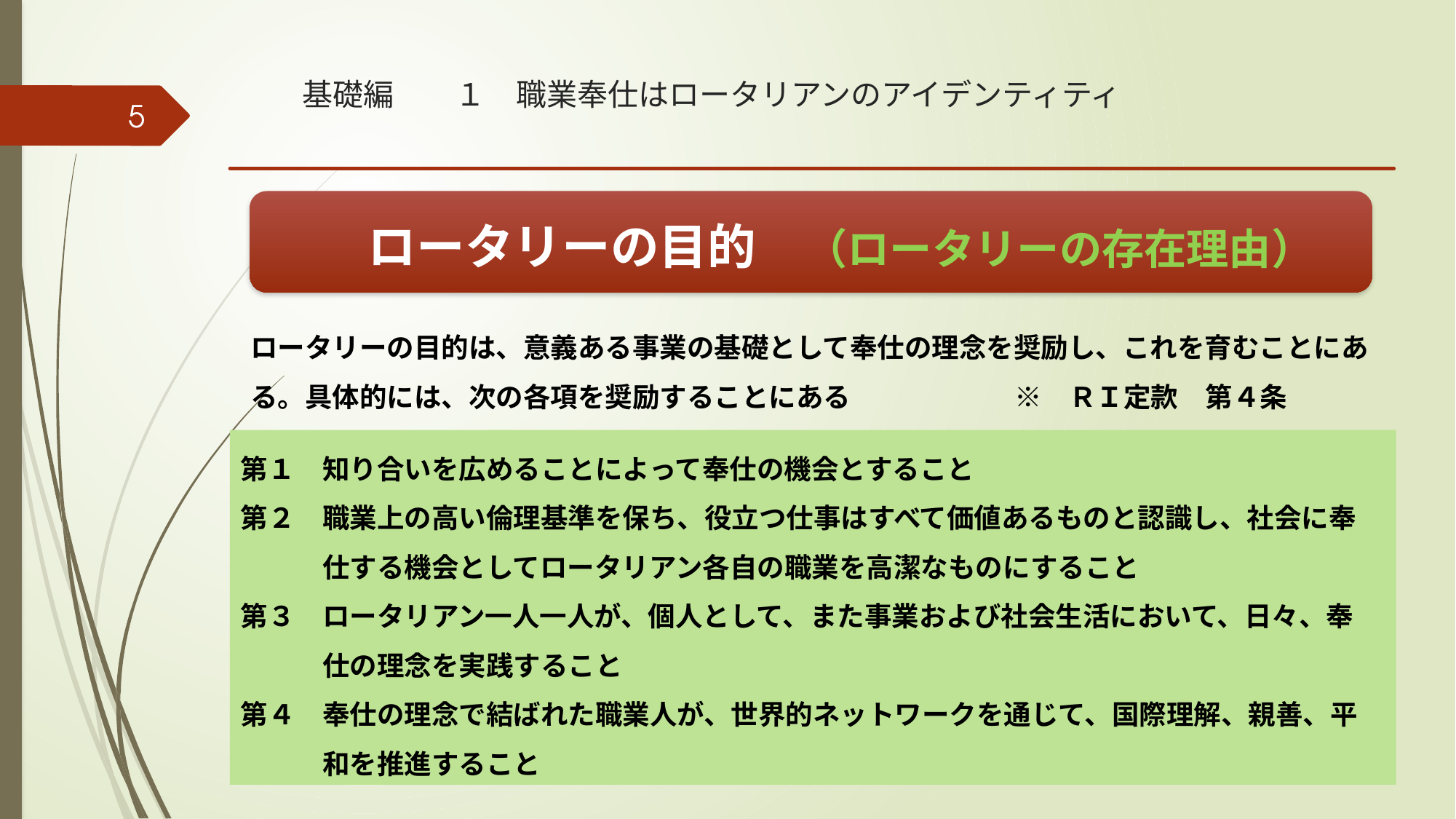

基礎編　　１　職業奉仕はロータリアンのアイデンティティ
5

　ロータリーの目的　（ロータリーの存在理由）
ロータリーの目的は、意義ある事業の基礎として奉仕の理念を奨励し、これを育むことにある。具体的には、次の各項を奨励することにある　　　　　　※　ＲＩ定款　第４条
第１　知り合いを広めることによって奉仕の機会とすること
第２　職業上の高い倫理基準を保ち、役立つ仕事はすべて価値あるものと認識し、社会に奉
　　　仕する機会としてロータリアン各自の職業を高潔なものにすること
第３　ロータリアン一人一人が、個人として、また事業および社会生活において、日々、奉
　　　仕の理念を実践すること
第４　奉仕の理念で結ばれた職業人が、世界的ネットワークを通じて、国際理解、親善、平
　　　和を推進すること